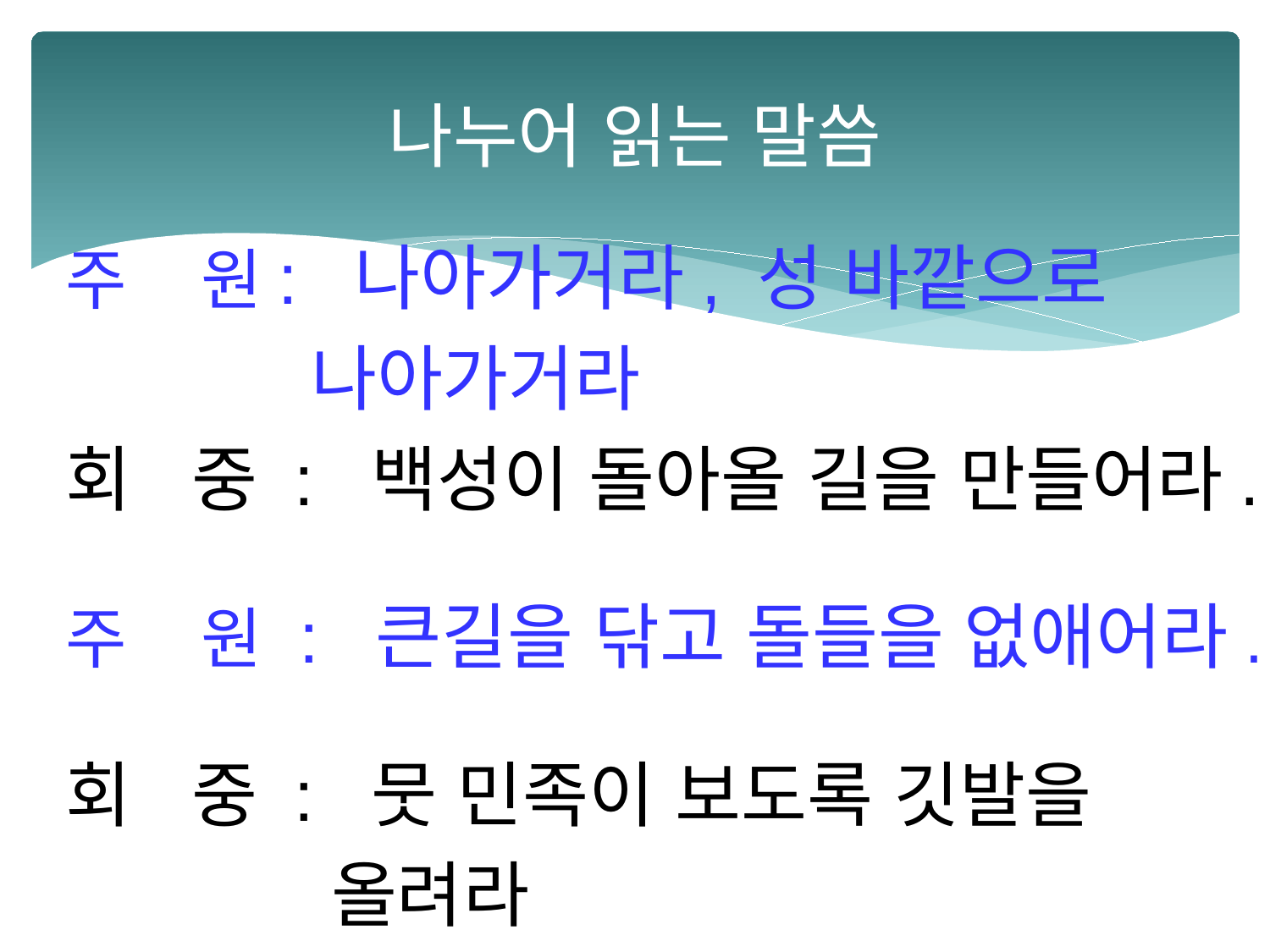

# 나누어 읽는 말씀
  주    원:  나아가거라, 성 바깥으로
              나아가거라
  회   중 :  백성이 돌아올 길을 만들어라.

  주    원 :  큰길을 닦고 돌들을 없애어라.

  회   중 :  뭇 민족이 보도록 깃발을
               올려라